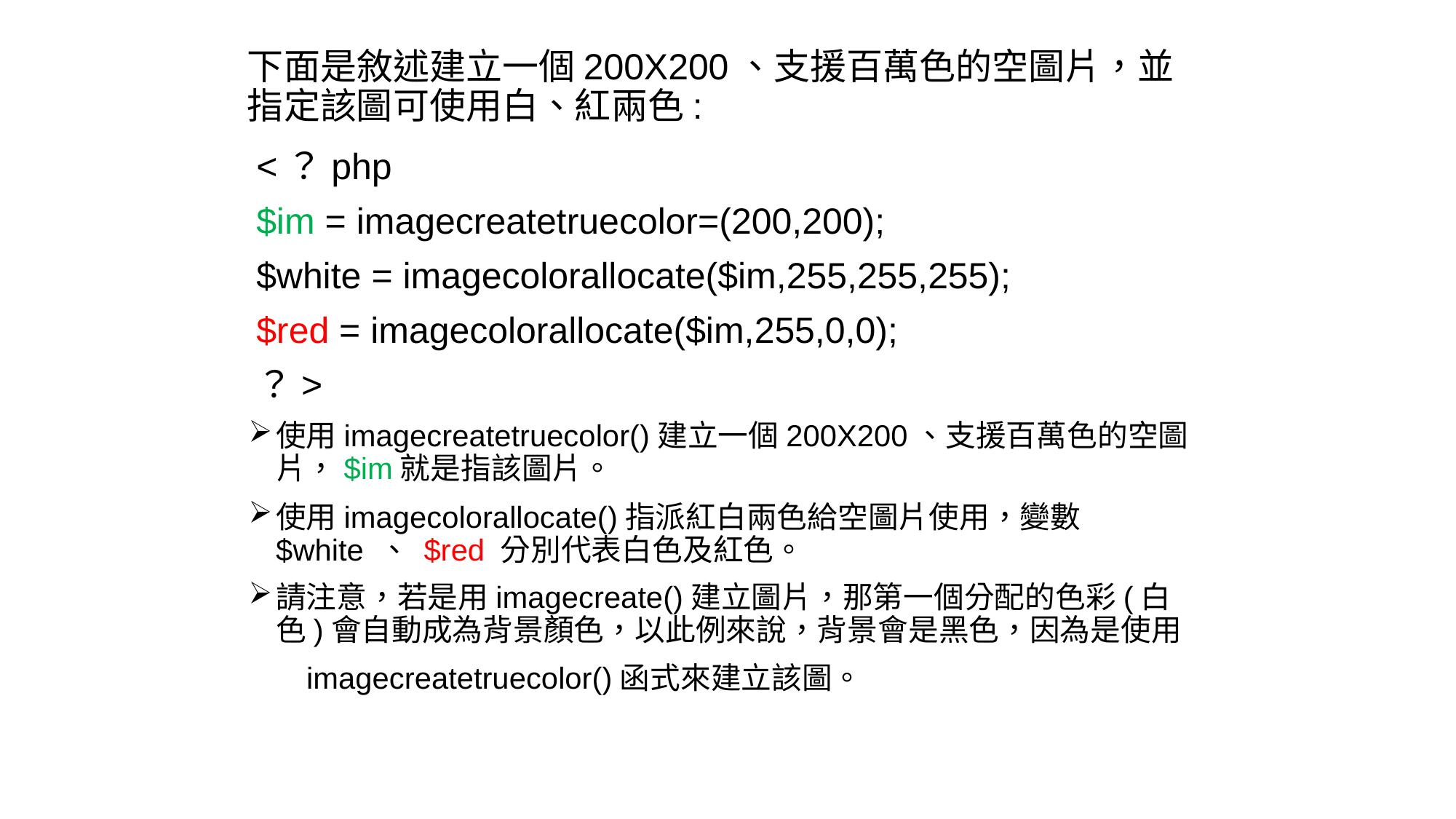

# 下面是敘述建立一個200X200、支援百萬色的空圖片，並指定該圖可使用白、紅兩色:
<？php
$im = imagecreatetruecolor=(200,200);
$white = imagecolorallocate($im,255,255,255);
$red = imagecolorallocate($im,255,0,0);
？>
使用imagecreatetruecolor()建立一個200X200、支援百萬色的空圖片，$im就是指該圖片。
使用imagecolorallocate()指派紅白兩色給空圖片使用，變數$white 、 $red 分別代表白色及紅色。
請注意，若是用imagecreate()建立圖片，那第一個分配的色彩(白色)會自動成為背景顏色，以此例來說，背景會是黑色，因為是使用
      imagecreatetruecolor()函式來建立該圖。